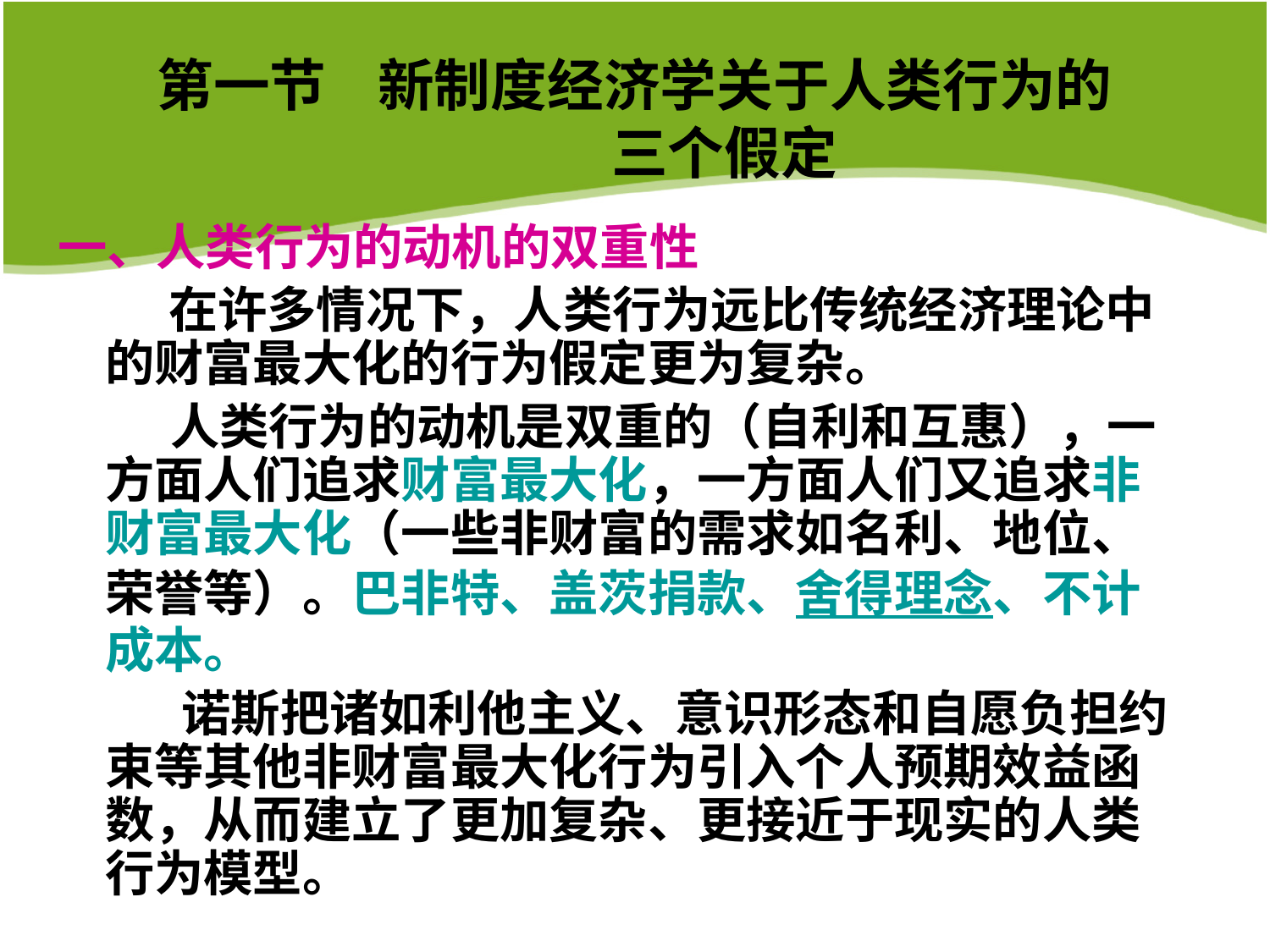

# 第一节    新制度经济学关于人类行为的 三个假定
一、人类行为的动机的双重性
         在许多情况下，人类行为远比传统经济理论中的财富最大化的行为假定更为复杂。
         人类行为的动机是双重的（自利和互惠），一方面人们追求财富最大化，一方面人们又追求非财富最大化（一些非财富的需求如名利、地位、荣誉等）。巴非特、盖茨捐款、舍得理念、不计成本。
          诺斯把诸如利他主义、意识形态和自愿负担约束等其他非财富最大化行为引入个人预期效益函数，从而建立了更加复杂、更接近于现实的人类行为模型。